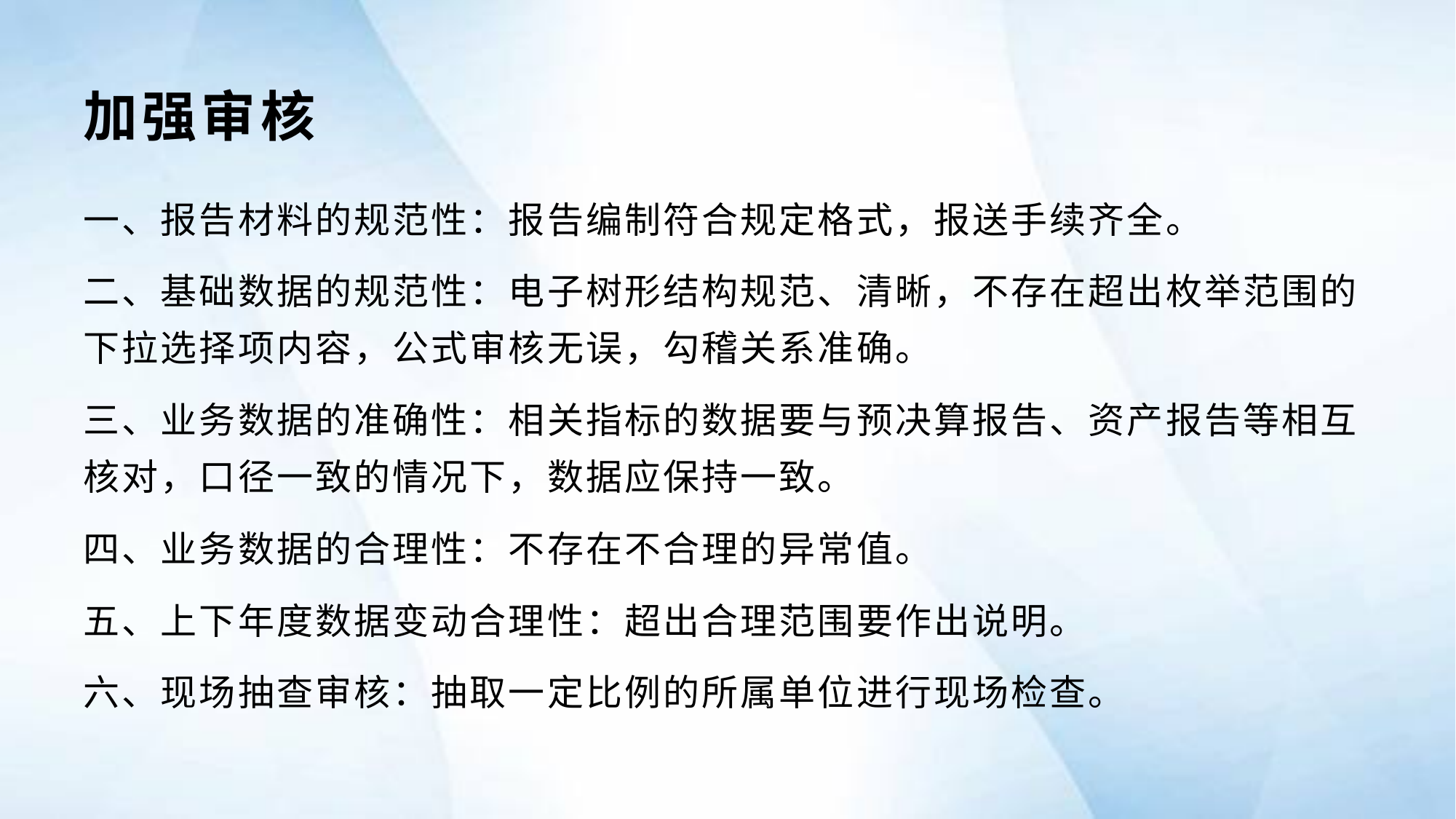

# 加强审核
一、报告材料的规范性：报告编制符合规定格式，报送手续齐全。
二、基础数据的规范性：电子树形结构规范、清晰，不存在超出枚举范围的下拉选择项内容，公式审核无误，勾稽关系准确。
三、业务数据的准确性：相关指标的数据要与预决算报告、资产报告等相互核对，口径一致的情况下，数据应保持一致。
四、业务数据的合理性：不存在不合理的异常值。
五、上下年度数据变动合理性：超出合理范围要作出说明。
六、现场抽查审核：抽取一定比例的所属单位进行现场检查。
110